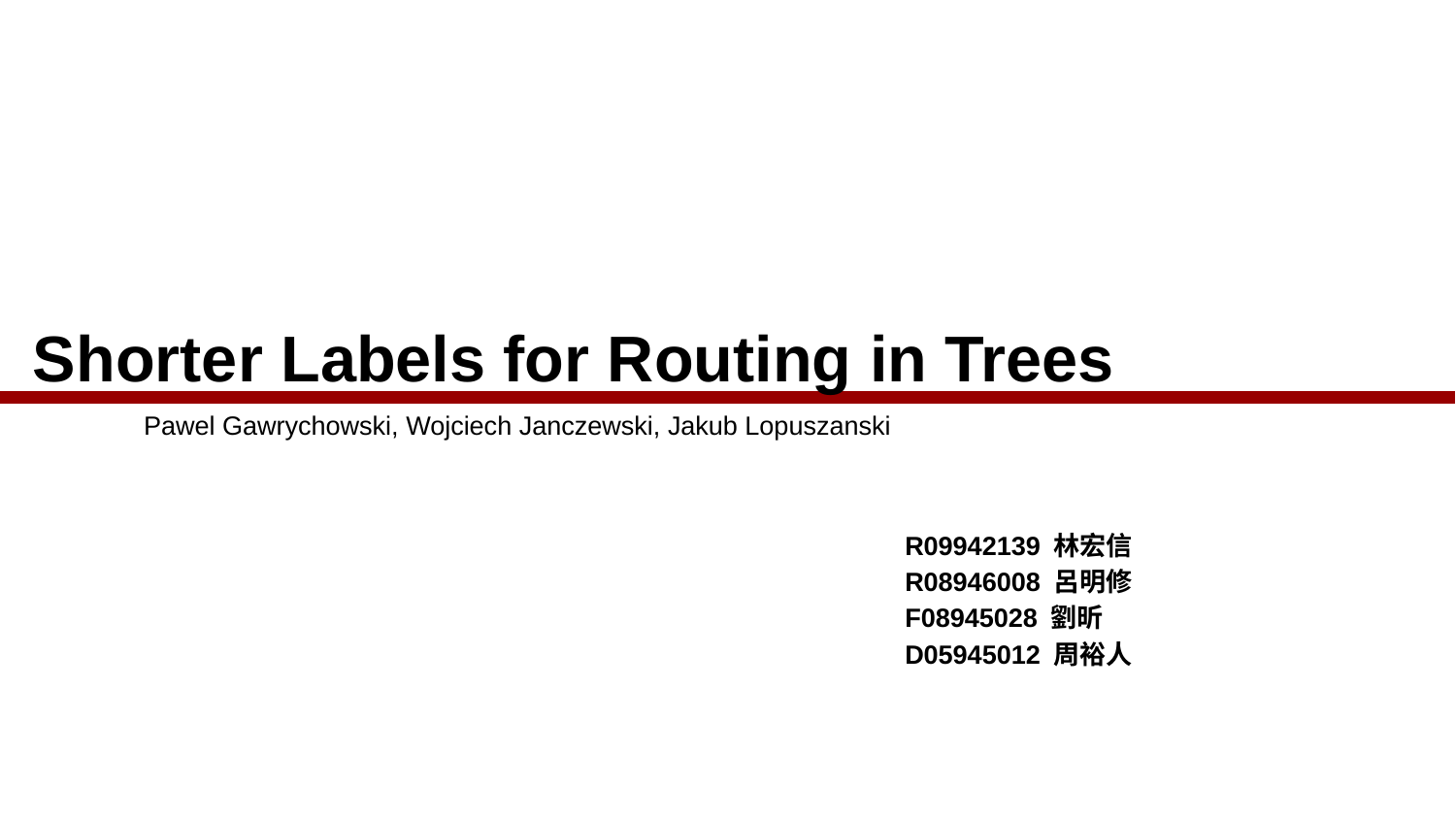

# Shorter Labels for Routing in Trees
Pawel Gawrychowski, Wojciech Janczewski, Jakub Lopuszanski
R09942139 林宏信
R08946008 呂明修
F08945028 劉昕
D05945012 周裕人